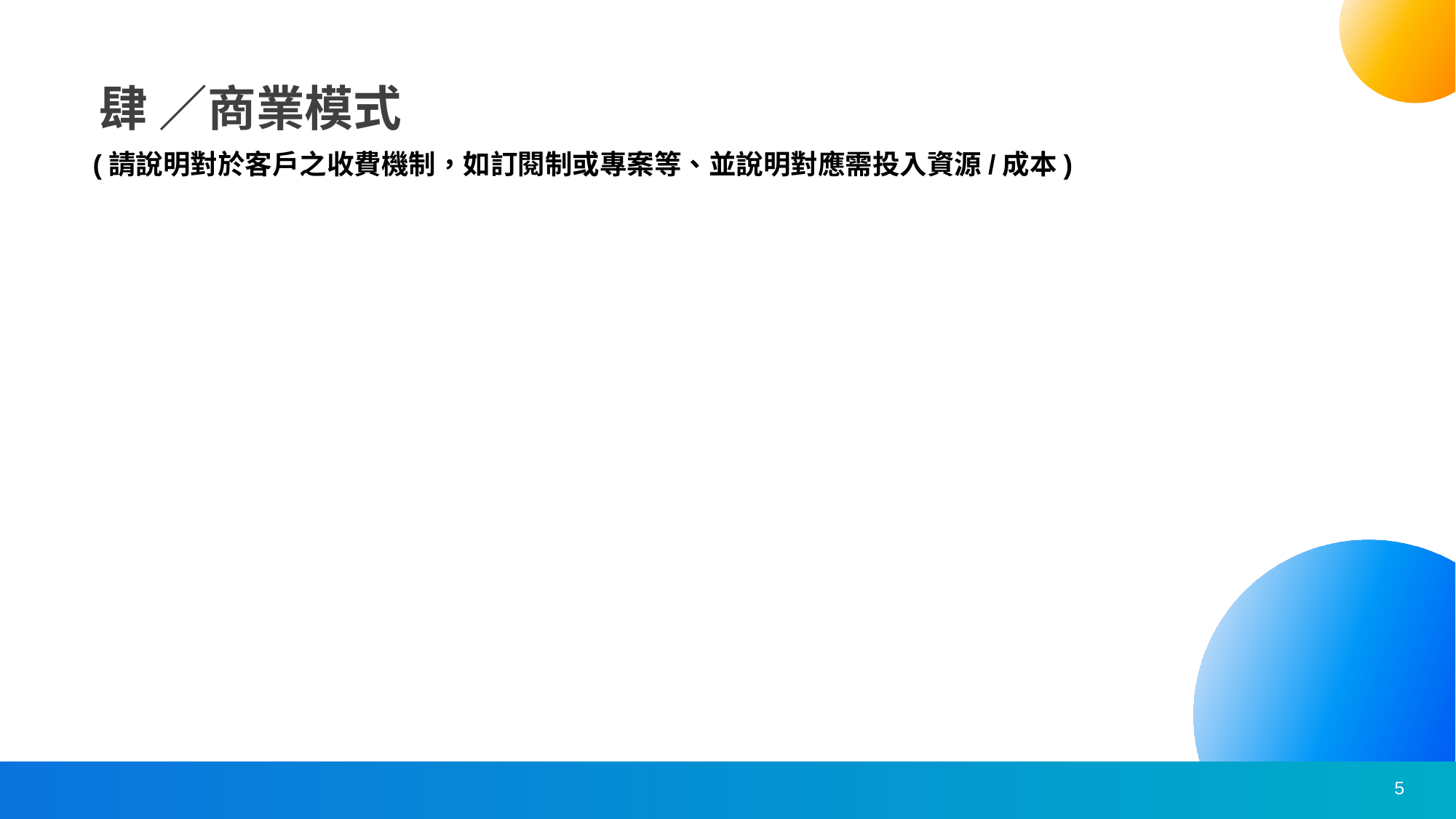

# 肆 ／商業模式
(請說明對於客戶之收費機制，如訂閱制或專案等、並說明對應需投入資源/成本)
5